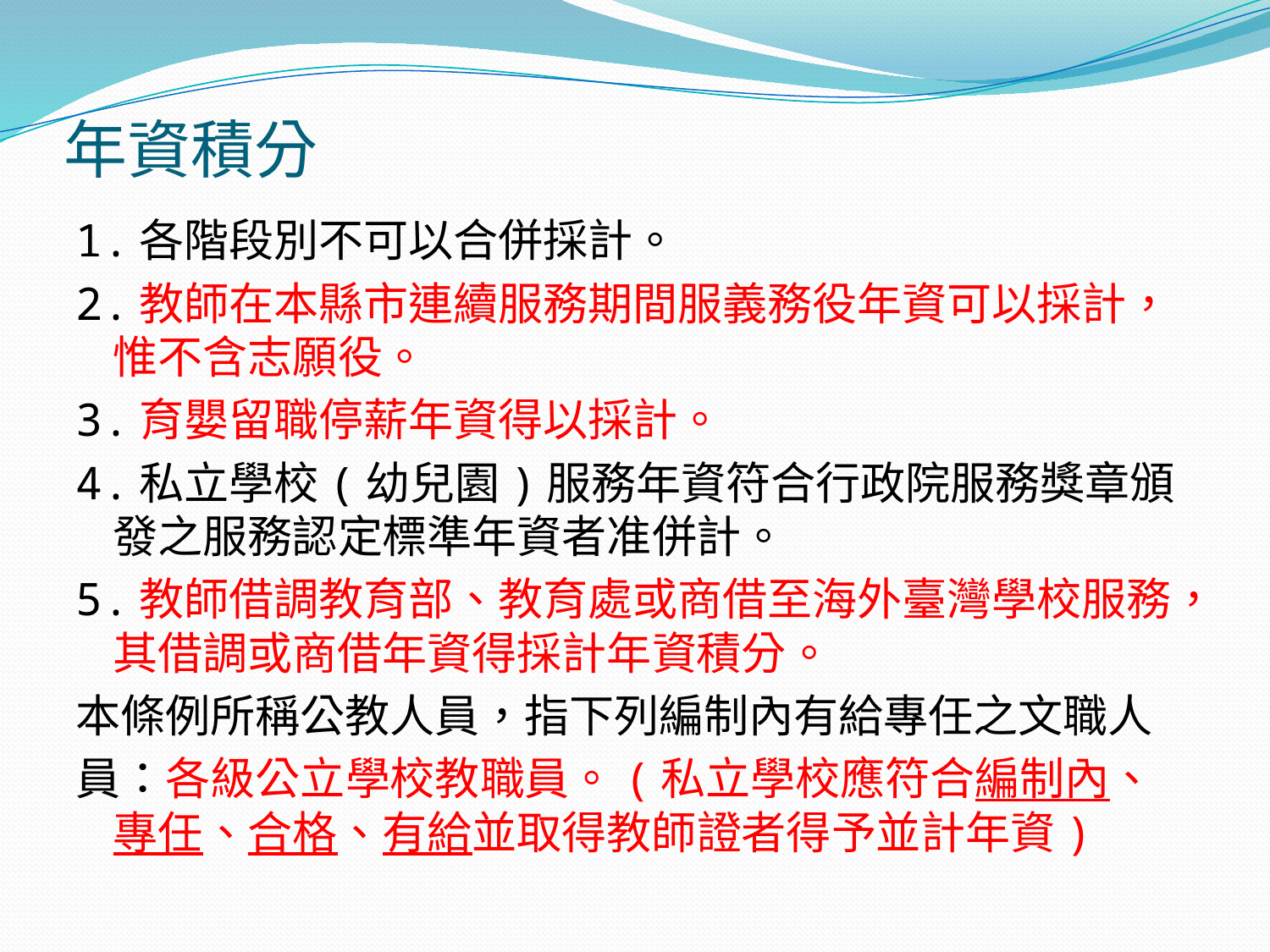

# 年資積分
1.各階段別不可以合併採計。
2.教師在本縣市連續服務期間服義務役年資可以採計，惟不含志願役。
3.育嬰留職停薪年資得以採計。
4.私立學校(幼兒園)服務年資符合行政院服務獎章頒發之服務認定標準年資者准併計。
5.教師借調教育部、教育處或商借至海外臺灣學校服務，其借調或商借年資得採計年資積分。
本條例所稱公教人員，指下列編制內有給專任之文職人
員：各級公立學校教職員。(私立學校應符合編制內、專任、合格、有給並取得教師證者得予並計年資)